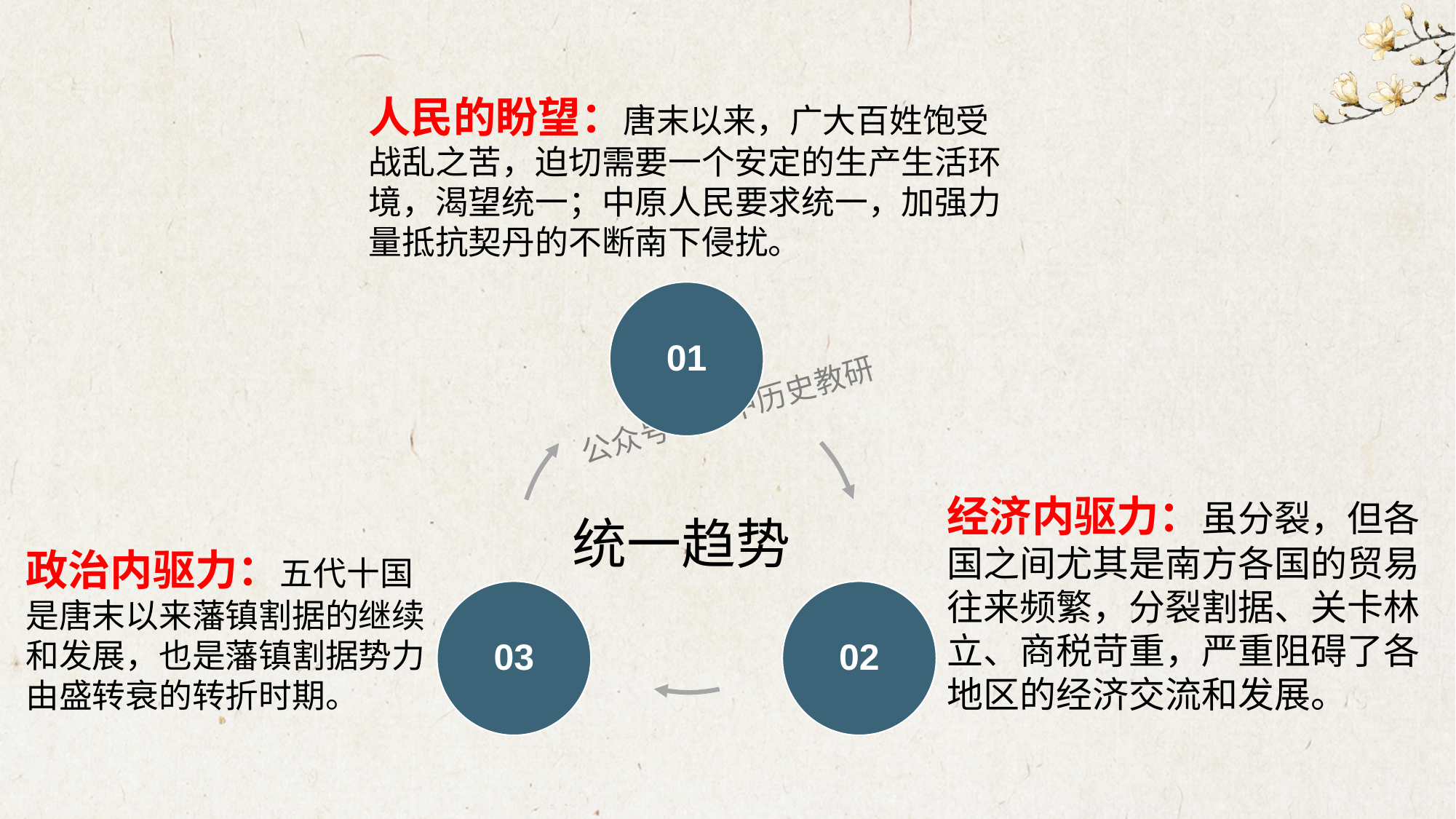

人民的盼望：唐末以来，广大百姓饱受战乱之苦，迫切需要一个安定的生产生活环境，渴望统一；中原人民要求统一，加强力量抵抗契丹的不断南下侵扰。
01

经济内驱力：虽分裂，但各国之间尤其是南方各国的贸易往来频繁，分裂割据、关卡林立、商税苛重，严重阻碍了各地区的经济交流和发展。
统一趋势
政治内驱力：五代十国是唐末以来藩镇割据的继续和发展，也是藩镇割据势力由盛转衰的转折时期。
03
02